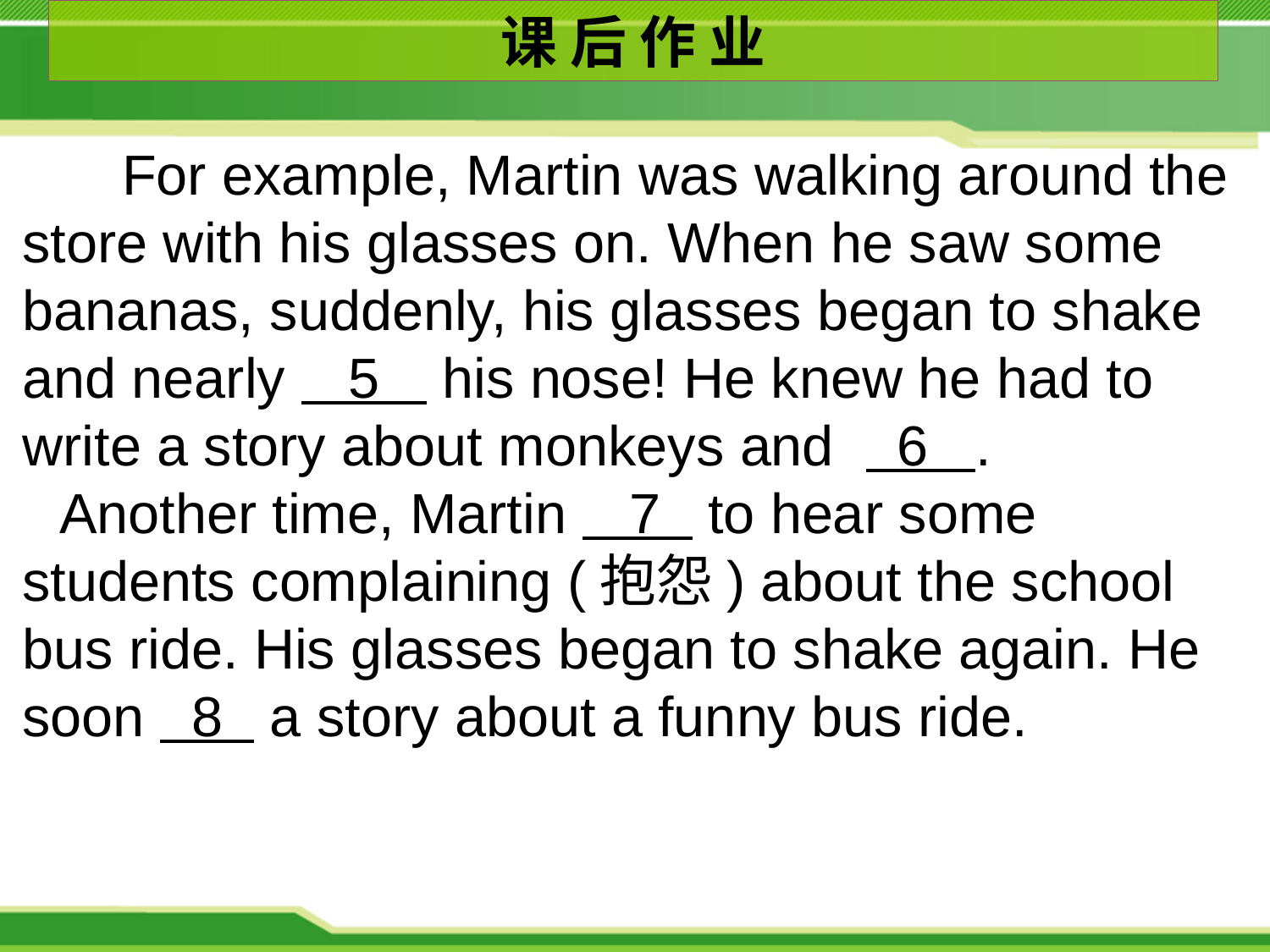

课 后 作 业
    For example, Martin was walking around the store with his glasses on. When he saw some bananas, suddenly, his glasses began to shake and nearly    5    his nose! He knew he had to write a story about monkeys and    6   .
Another time, Martin    7   to hear some students complaining (抱怨) about the school bus ride. His glasses began to shake again. He soon   8   a story about a funny bus ride.